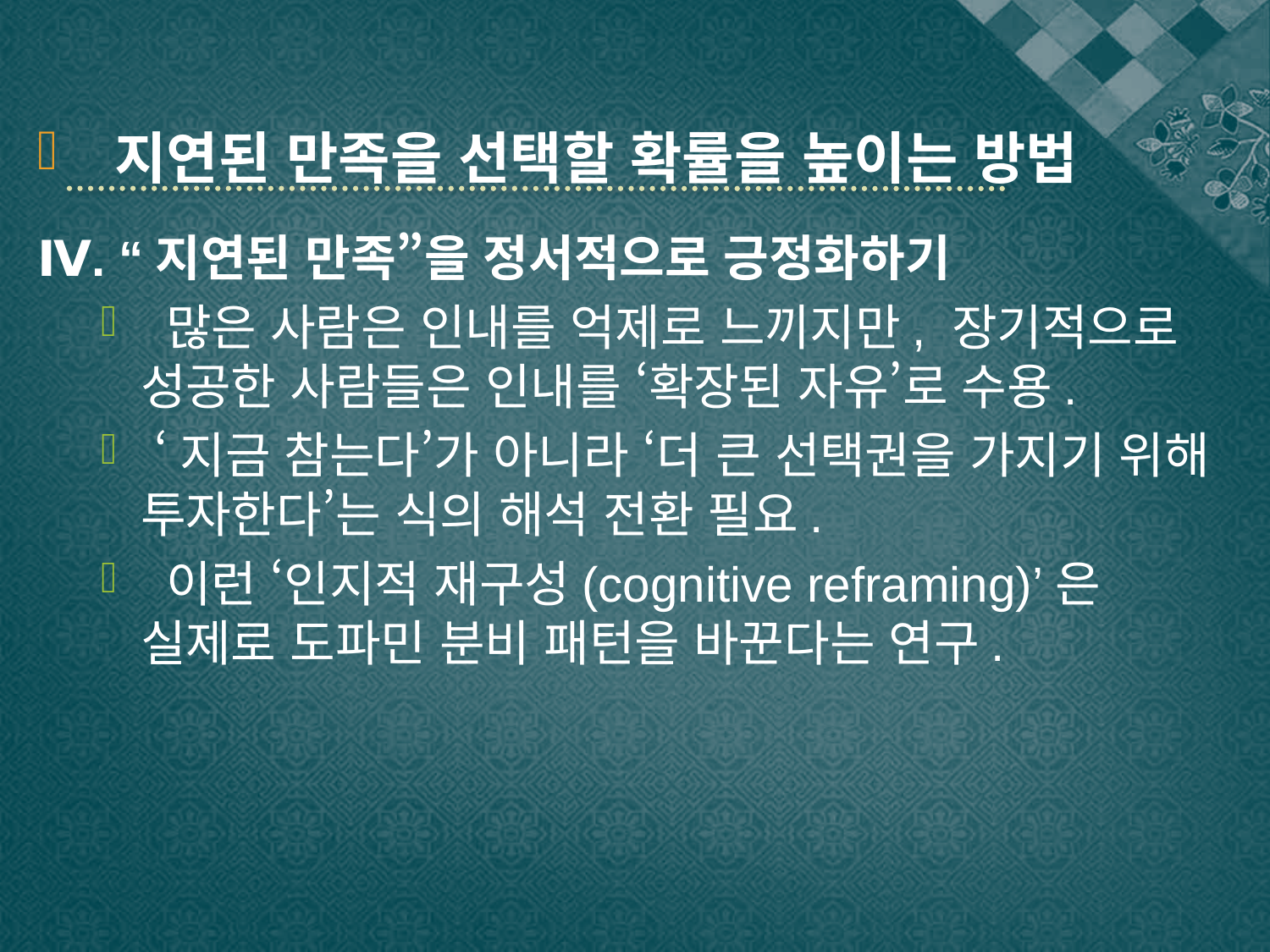

지연된 만족을 선택할 확률을 높이는 방법

Ⅳ. “지연된 만족”을 정서적으로 긍정화하기
 많은 사람은 인내를 억제로 느끼지만, 장기적으로 성공한 사람들은 인내를 ‘확장된 자유’로 수용.
 ‘지금 참는다’가 아니라 ‘더 큰 선택권을 가지기 위해 투자한다’는 식의 해석 전환 필요.
 이런 ‘인지적 재구성(cognitive reframing)’은 실제로 도파민 분비 패턴을 바꾼다는 연구.